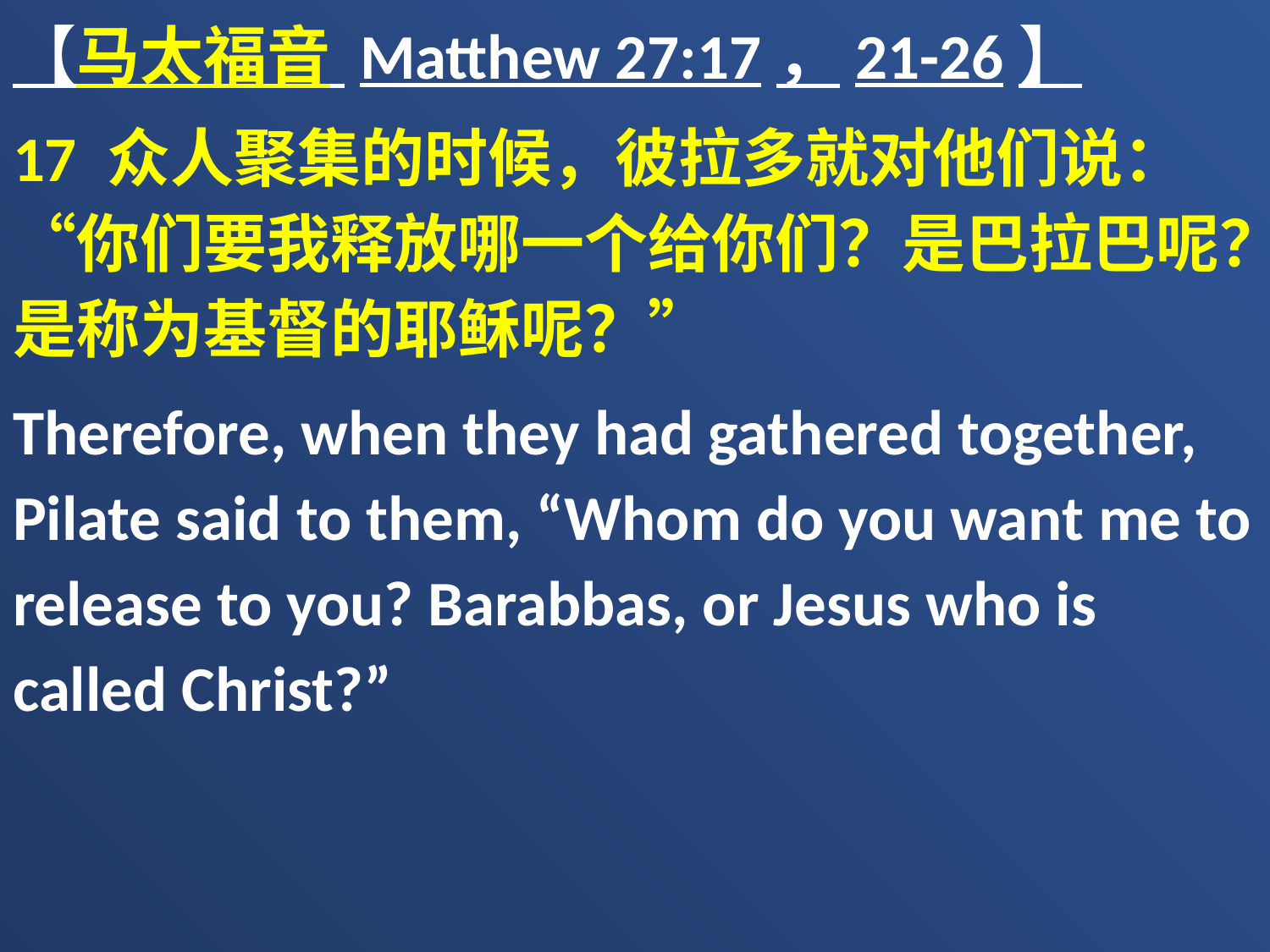

【马太福音 Matthew 27:17，21-26】
17 众人聚集的时候，彼拉多就对他们说：“你们要我释放哪一个给你们？是巴拉巴呢？是称为基督的耶稣呢？”
Therefore, when they had gathered together, Pilate said to them, “Whom do you want me to release to you? Barabbas, or Jesus who is called Christ?”